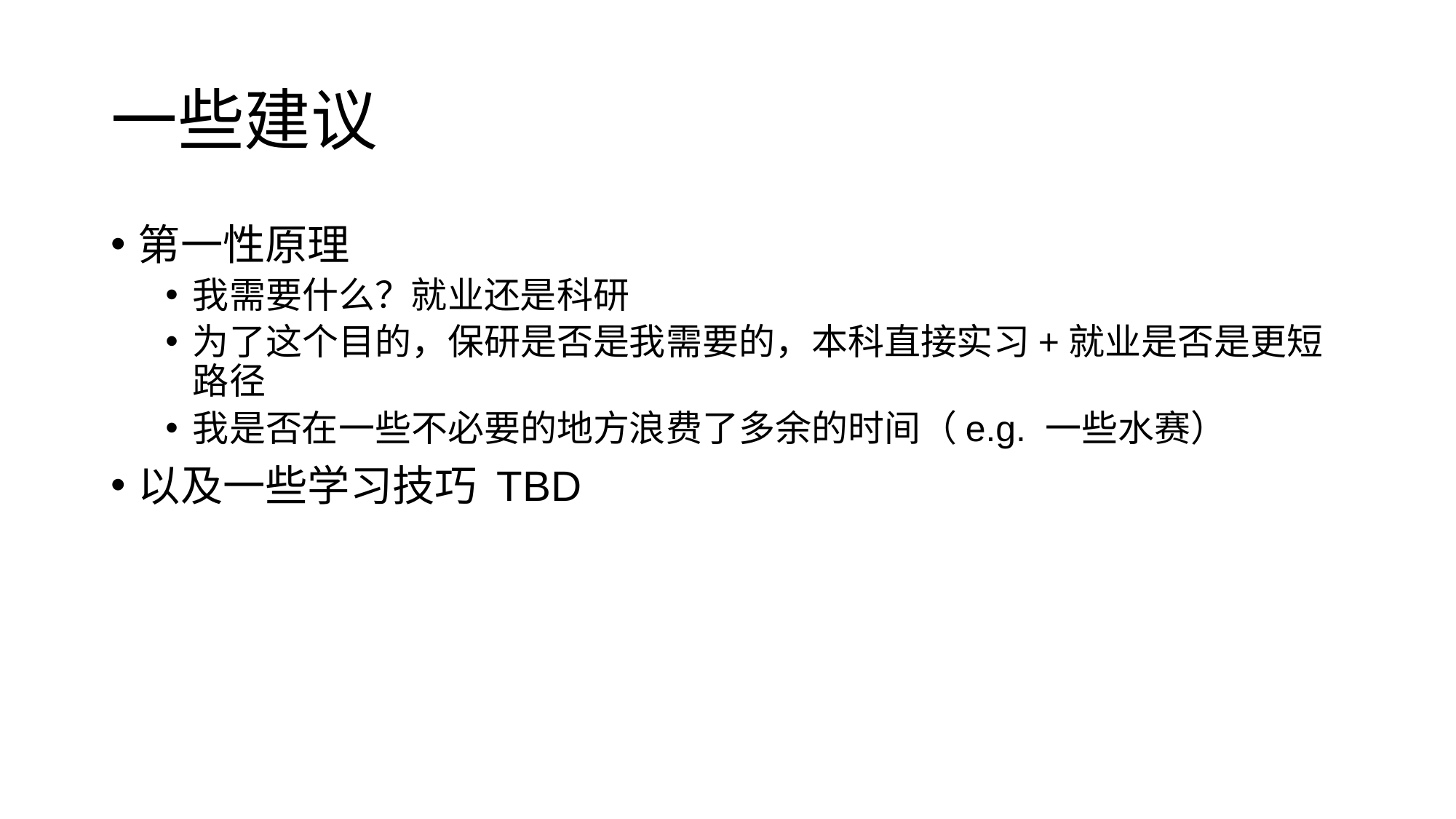

# 一些建议
第一性原理
我需要什么？就业还是科研
为了这个目的，保研是否是我需要的，本科直接实习+就业是否是更短路径
我是否在一些不必要的地方浪费了多余的时间（e.g. 一些水赛）
以及一些学习技巧 TBD